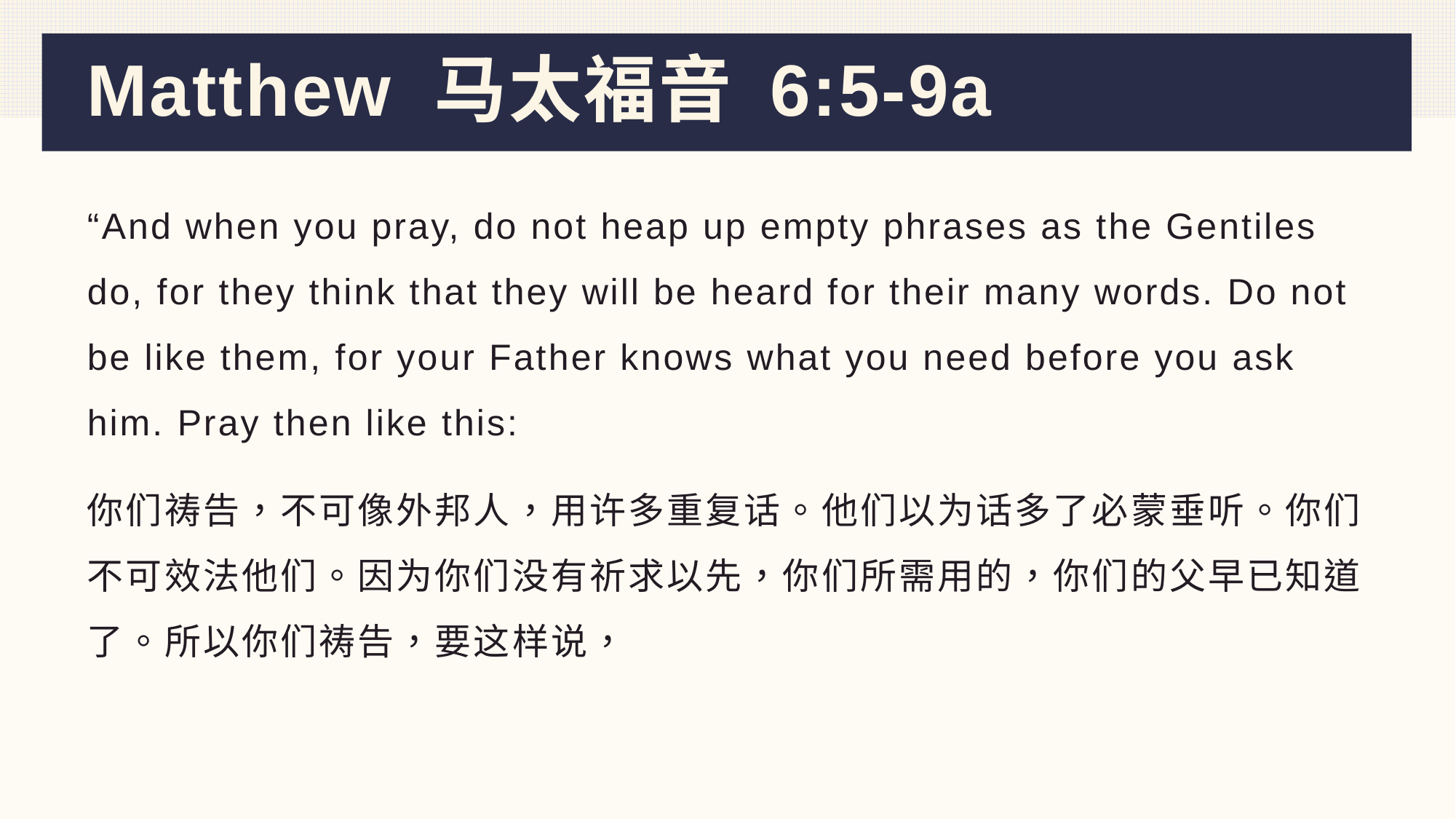

# Matthew 马太福音 6:5-9a
“And when you pray, do not heap up empty phrases as the Gentiles do, for they think that they will be heard for their many words. Do not be like them, for your Father knows what you need before you ask him. Pray then like this:
你们祷告，不可像外邦人，用许多重复话。他们以为话多了必蒙垂听。你们不可效法他们。因为你们没有祈求以先，你们所需用的，你们的父早已知道了。所以你们祷告，要这样说，